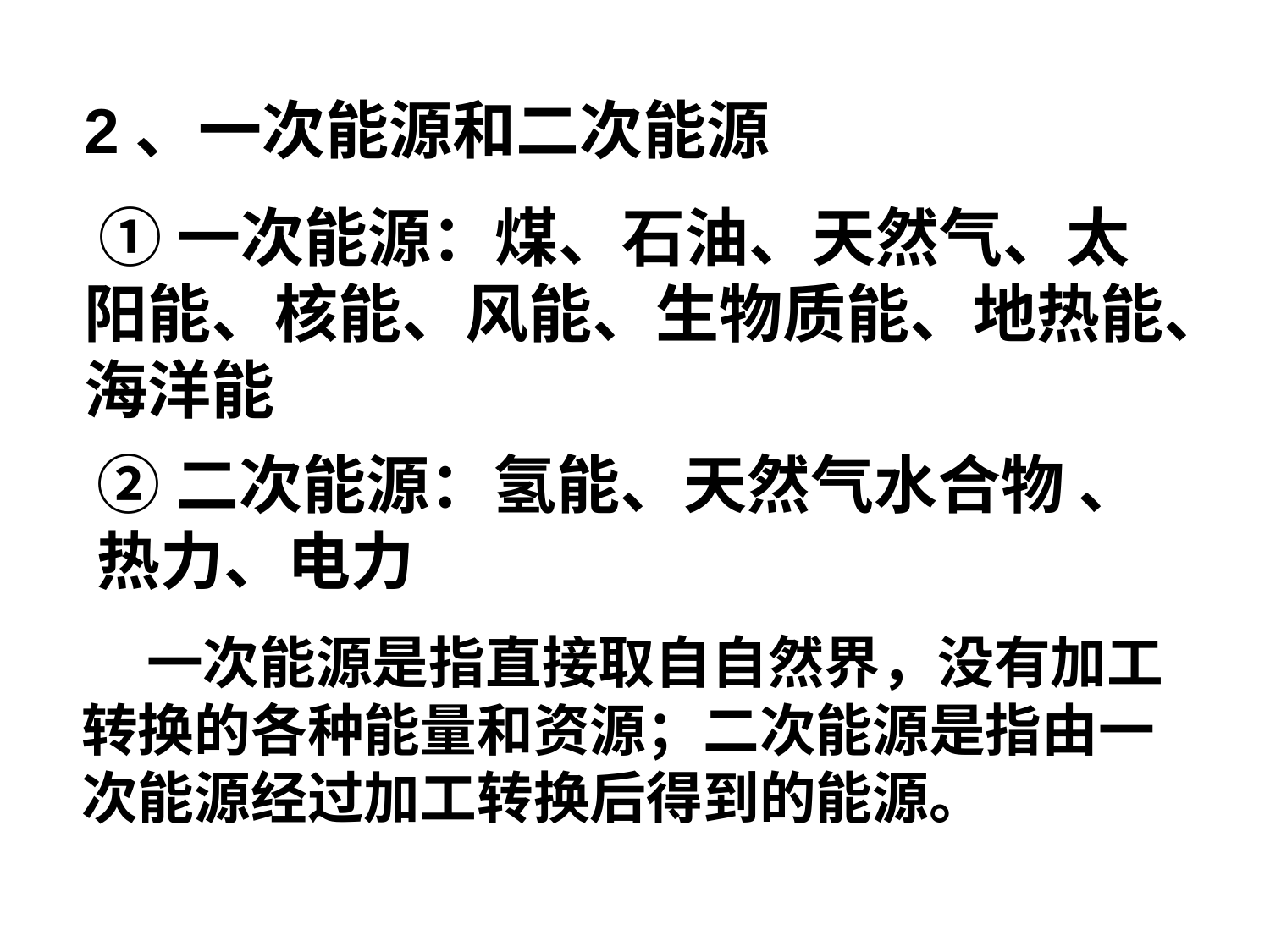

2、一次能源和二次能源
 ①一次能源：煤、石油、天然气、太阳能、核能、风能、生物质能、地热能、海洋能
②二次能源：氢能、天然气水合物 、热力、电力
    一次能源是指直接取自自然界，没有加工转换的各种能量和资源；二次能源是指由一次能源经过加工转换后得到的能源。